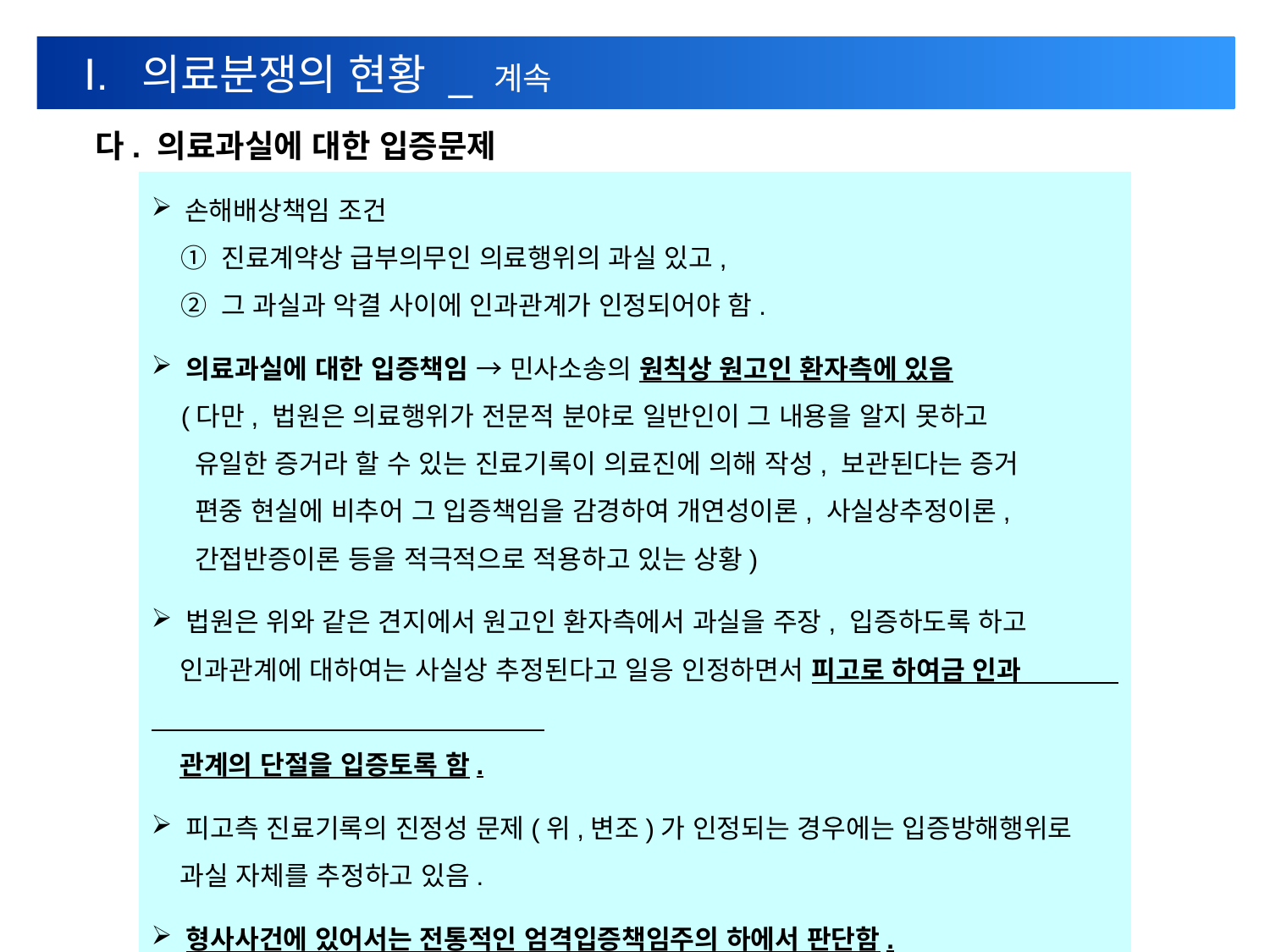

Ⅰ.  의료분쟁의 현황 _ 계속
다. 의료과실에 대한 입증문제
 손해배상책임 조건
    ① 진료계약상 급부의무인 의료행위의 과실 있고,
    ② 그 과실과 악결 사이에 인과관계가 인정되어야 함.
 의료과실에 대한 입증책임 → 민사소송의 원칙상 원고인 환자측에 있음
    (다만, 법원은 의료행위가 전문적 분야로 일반인이 그 내용을 알지 못하고
     유일한 증거라 할 수 있는 진료기록이 의료진에 의해 작성, 보관된다는 증거
     편중 현실에 비추어 그 입증책임을 감경하여 개연성이론, 사실상추정이론,
     간접반증이론 등을 적극적으로 적용하고 있는 상황)
 법원은 위와 같은 견지에서 원고인 환자측에서 과실을 주장, 입증하도록 하고
   인과관계에 대하여는 사실상 추정된다고 일응 인정하면서 피고로 하여금 인과
   관계의 단절을 입증토록 함.
 피고측 진료기록의 진정성 문제(위,변조)가 인정되는 경우에는 입증방해행위로
   과실 자체를 추정하고 있음.
 형사사건에 있어서는 전통적인 엄격입증책임주의 하에서 판단함.